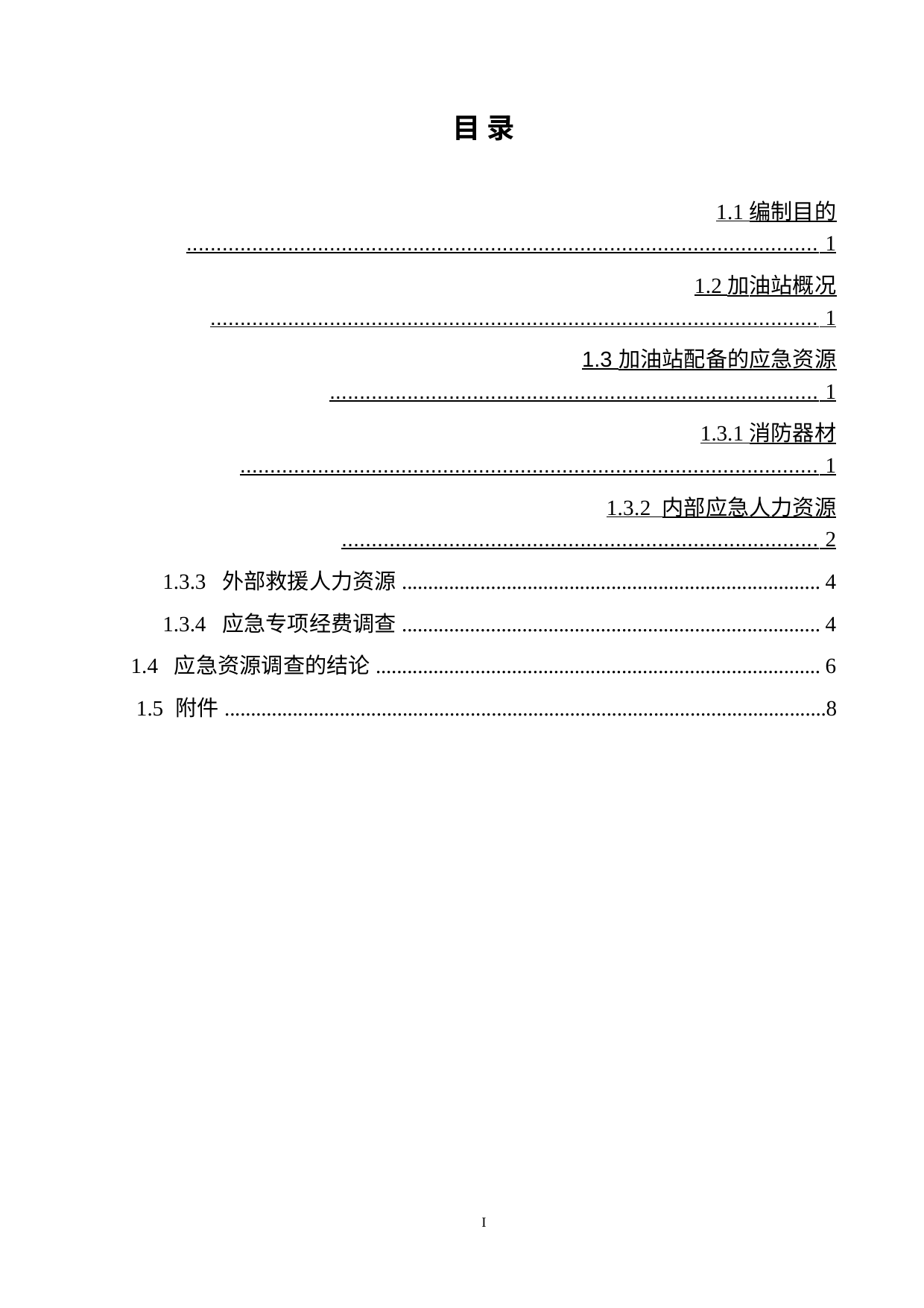

目 录

1.1 编制目的.......................................................................................................... 1
1.2 加油站概况...................................................................................................... 1
1.3 加油站配备的应急资源.................................................................................. 1
1.3.1 消防器材................................................................................................. 1
1.3.2  内部应急人力资源................................................................................ 2
1.3.3  外部救援人力资源................................................................................ 4
1.3.4  应急专项经费调查................................................................................ 4
1.4  应急资源调查的结论..................................................................................... 6
1.5 附件...................................................................................................................8
I